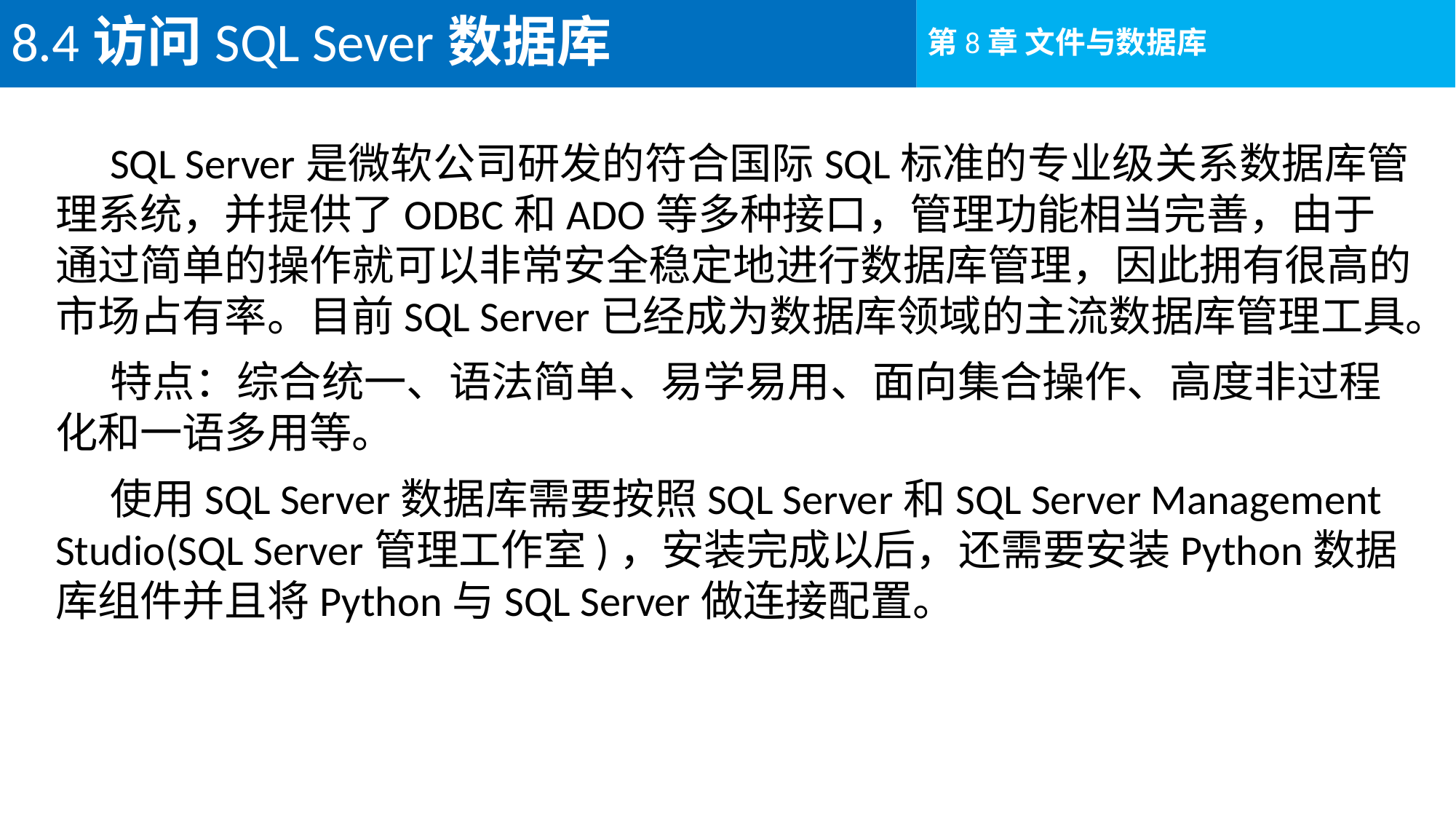

# 8.4访问SQL Sever数据库
SQL Server是微软公司研发的符合国际SQL标准的专业级关系数据库管理系统，并提供了ODBC和ADO等多种接口，管理功能相当完善，由于通过简单的操作就可以非常安全稳定地进行数据库管理，因此拥有很高的市场占有率。目前SQL Server已经成为数据库领域的主流数据库管理工具。
特点：综合统一、语法简单、易学易用、面向集合操作、高度非过程化和一语多用等。
使用SQL Server数据库需要按照SQL Server和SQL Server Management Studio(SQL Server管理工作室)，安装完成以后，还需要安装Python数据库组件并且将Python与SQL Server做连接配置。